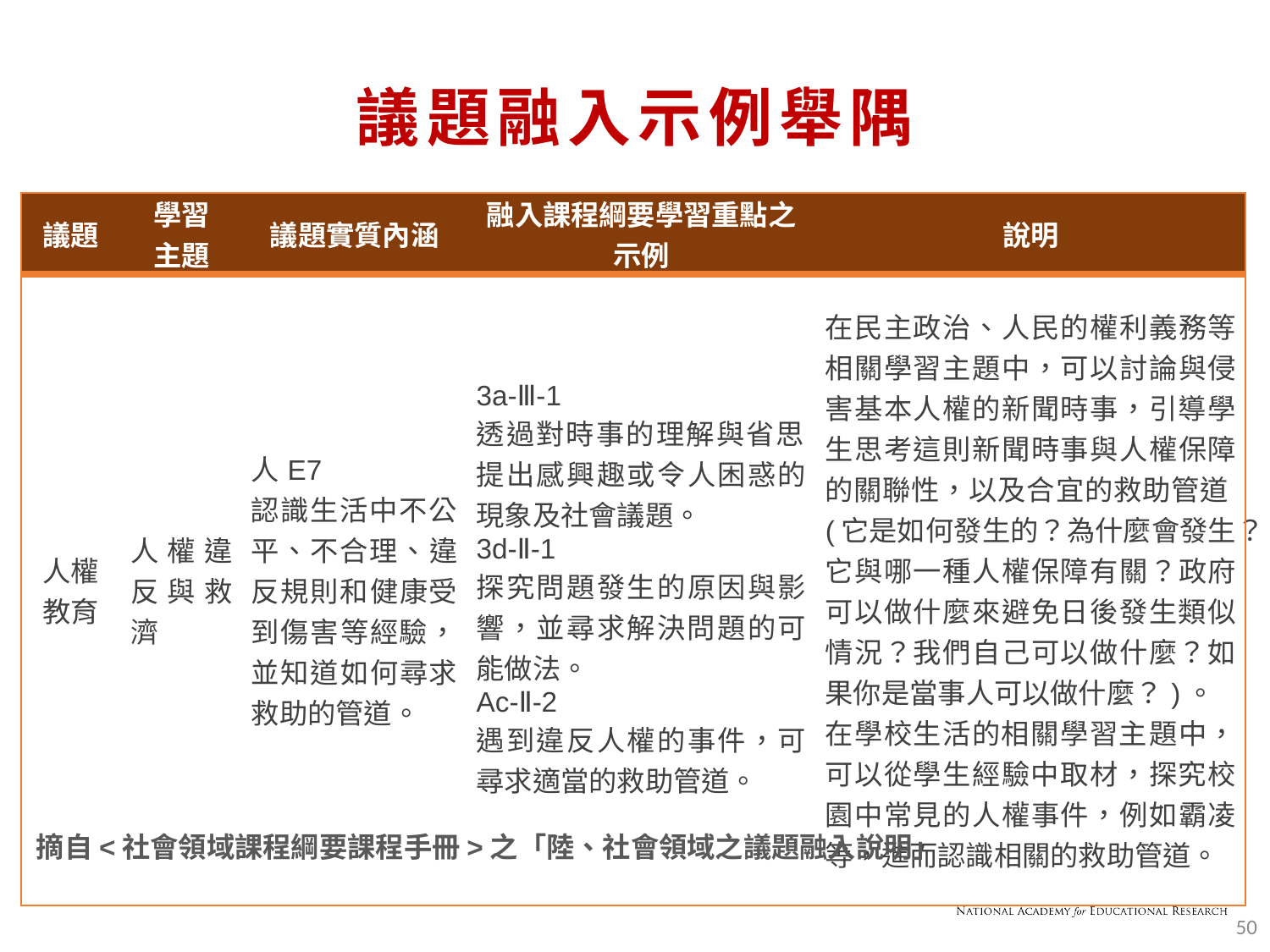

# 議題融入示例舉隅
| 議題 | 學習 主題 | 議題實質內涵 | 融入課程綱要學習重點之示例 | 說明 |
| --- | --- | --- | --- | --- |
| 人權教育 | 人權違反與救濟 | 人E7 認識生活中不公平、不合理、違反規則和健康受到傷害等經驗，並知道如何尋求救助的管道。 | 3a-Ⅲ-1 透過對時事的理解與省思，提出感興趣或令人困惑的現象及社會議題。 3d-Ⅱ-1 探究問題發生的原因與影響，並尋求解決問題的可能做法。 Ac-Ⅱ-2 遇到違反人權的事件，可尋求適當的救助管道。 | 在民主政治、人民的權利義務等相關學習主題中，可以討論與侵害基本人權的新聞時事，引導學生思考這則新聞時事與人權保障的關聯性，以及合宜的救助管道(它是如何發生的？為什麼會發生？它與哪一種人權保障有關？政府可以做什麼來避免日後發生類似情況？我們自己可以做什麼？如果你是當事人可以做什麼？)。 在學校生活的相關學習主題中，可以從學生經驗中取材，探究校園中常見的人權事件，例如霸凌等，進而認識相關的救助管道。 |
摘自<社會領域課程綱要課程手冊>之「陸、社會領域之議題融入說明」
50